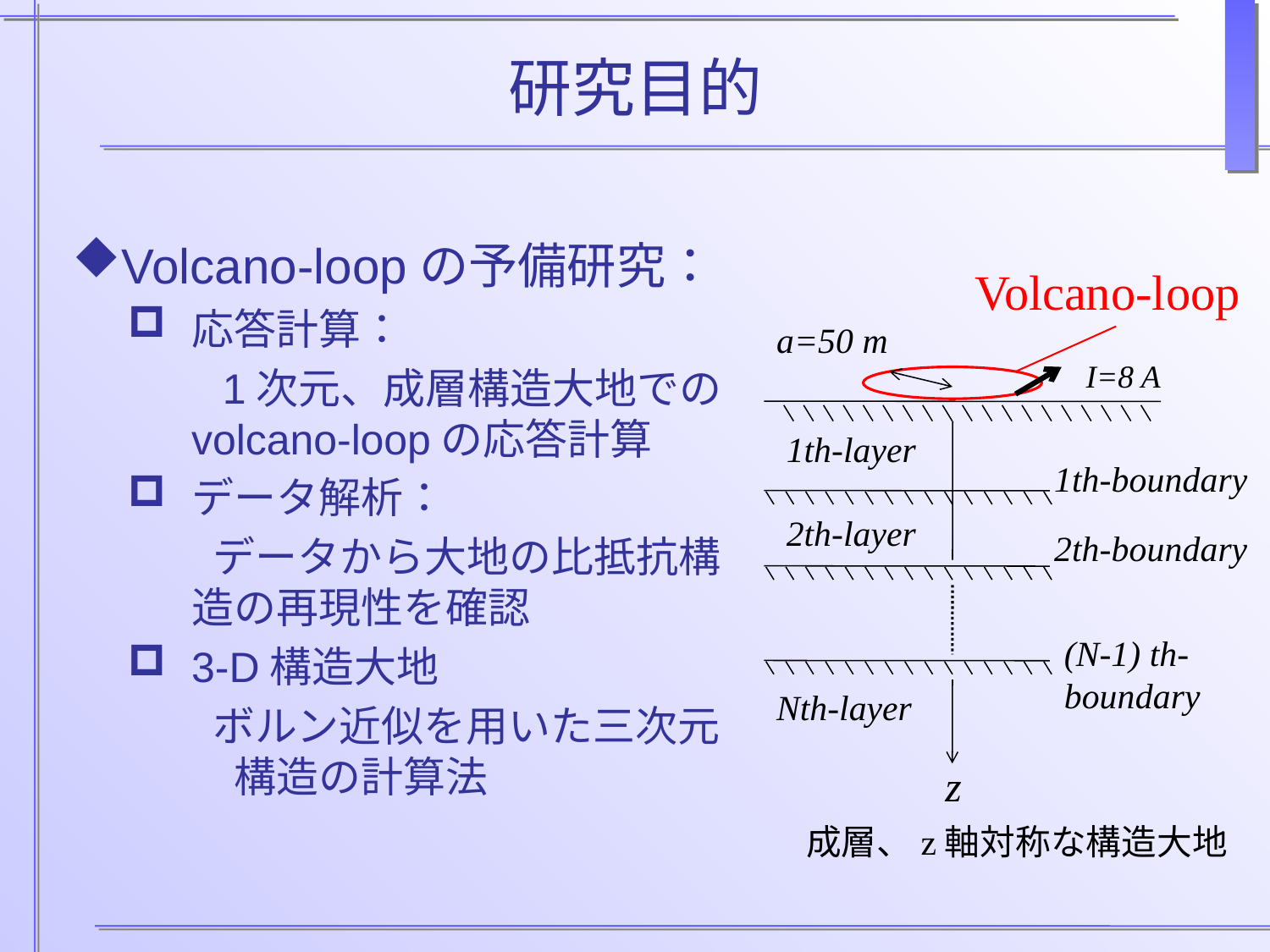

# 研究目的
Volcano-loopの予備研究：
応答計算：
　　1次元、成層構造大地でのvolcano-loopの応答計算
データ解析：
　　データから大地の比抵抗構造の再現性を確認
3-D構造大地
　　ボルン近似を用いた三次元　構造の計算法

Volcano-loop
a=50 m
I=8 A

1th-layer
1th-boundary
2th-layer
2th-boundary
(N-1) th-boundary
Nth-layer
z
成層、z軸対称な構造大地